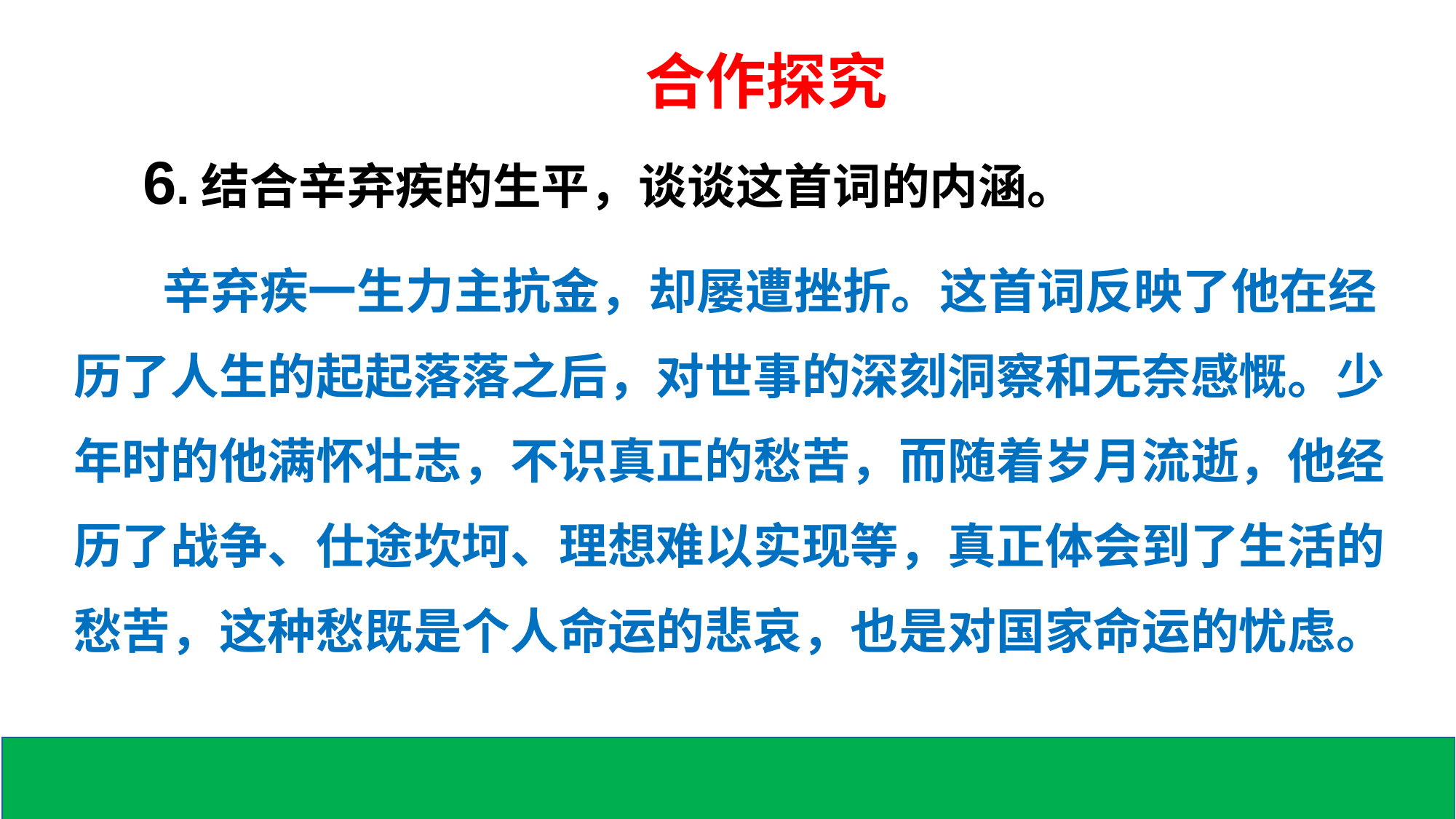

合作探究
        6.结合辛弃疾的生平，谈谈这首词的内涵。
       辛弃疾一生力主抗金，却屡遭挫折。这首词反映了他在经历了人生的起起落落之后，对世事的深刻洞察和无奈感慨。少年时的他满怀壮志，不识真正的愁苦，而随着岁月流逝，他经历了战争、仕途坎坷、理想难以实现等，真正体会到了生活的愁苦，这种愁既是个人命运的悲哀，也是对国家命运的忧虑。